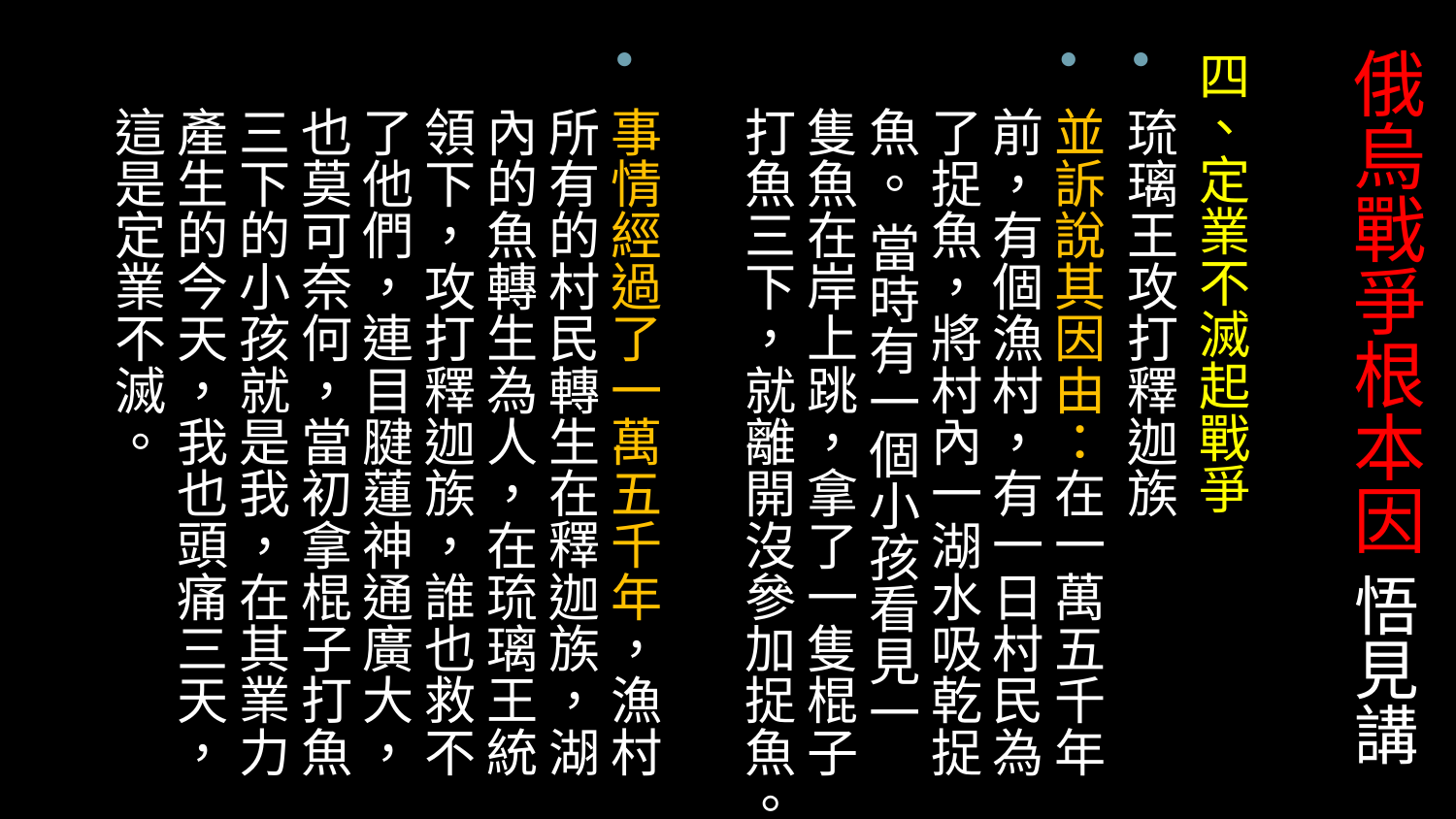

# 俄烏戰爭根本因 悟見講
四、定業不滅起戰爭
琉璃王攻打釋迦族
並訴說其因由：在一萬五千年前，有個漁村，有一日村民為了捉魚，將村內一湖水吸乾捉魚。 當時有一個小孩看見一隻魚在岸上跳，拿了一隻棍子打魚三下，就離開沒參加捉魚。
事情經過了一萬五千年，漁村所有的村民轉生在釋迦族，湖內的魚轉生為人，在琉璃王統領下，攻打釋迦族，誰也救不了他們，連目腱蓮神通廣大，也莫可奈何，當初拿棍子打魚三下的小孩就是我，在其業力產生的今天，我也頭痛三天，這是定業不滅。